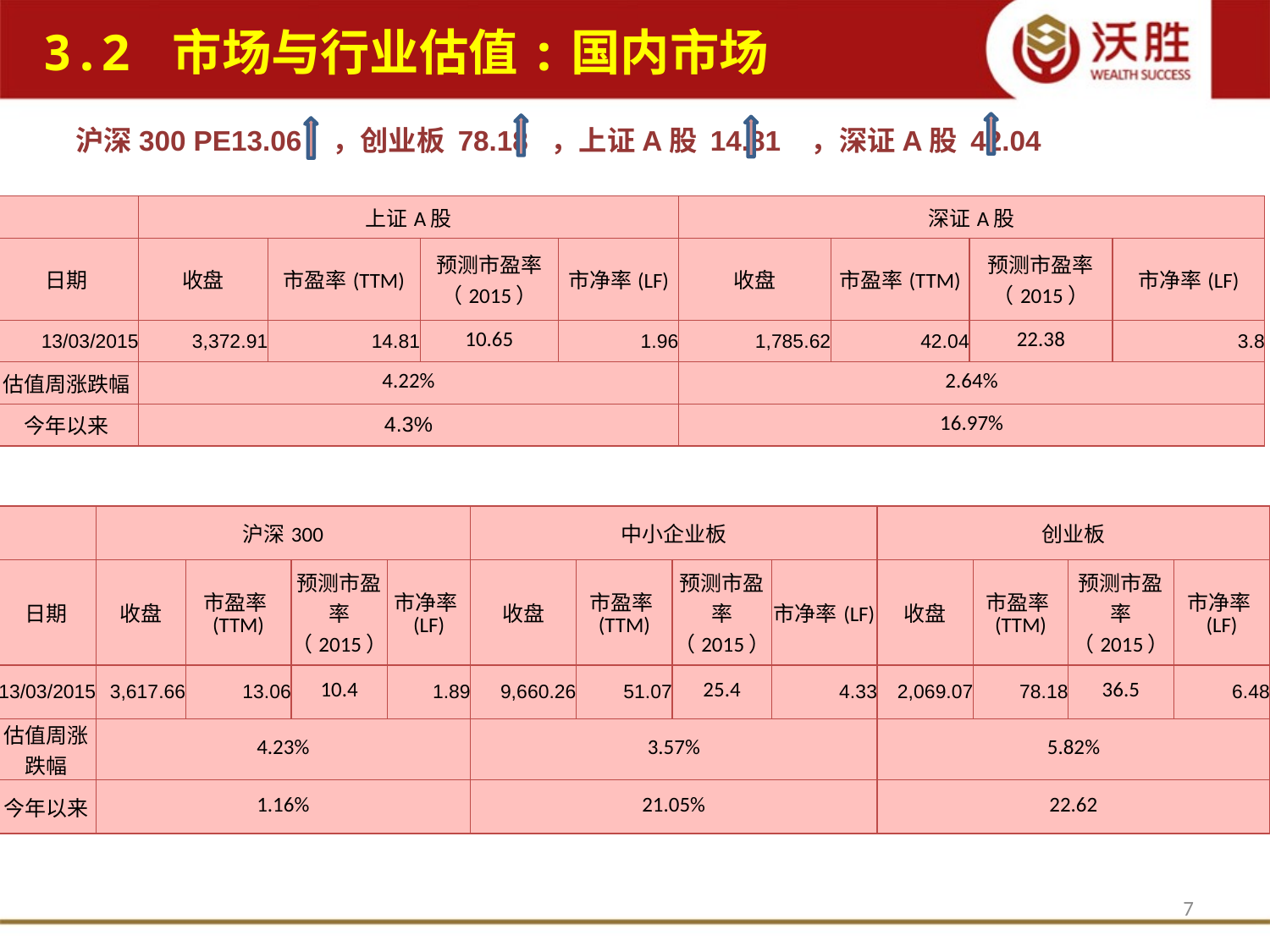

3.2 市场与行业估值:国内市场

沪深300 PE13.06   ，创业板 78.18  ，上证A股 14.81   ，深证A股 42.04

|  | 上证A股 |  |  |  | 深证A股 |  |  |  |
| --- | --- | --- | --- | --- | --- | --- | --- | --- |
| 日期 | 收盘 | 市盈率(TTM) | 预测市盈率（2015） | 市净率(LF) | 收盘 | 市盈率(TTM) | 预测市盈率（2015） | 市净率(LF) |
| 13/03/2015 | 3,372.91 | 14.81 | 10.65 | 1.96 | 1,785.62 | 42.04 | 22.38 | 3.8 |
| 估值周涨跌幅 | 4.22% |  |  |  | 2.64% |  |  |  |
| 今年以来 | 4.3% |  |  |  | 16.97% |  |  |  |
创业板权重股统计
|  | 沪深300 |  |  |  | 中小企业板 |  |  |  | 创业板 |  |  |  |
| --- | --- | --- | --- | --- | --- | --- | --- | --- | --- | --- | --- | --- |
| 日期 | 收盘 | 市盈率(TTM) | 预测市盈率（2015） | 市净率(LF) | 收盘 | 市盈率(TTM) | 预测市盈率（2015） | 市净率(LF) | 收盘 | 市盈率(TTM) | 预测市盈率（2015） | 市净率(LF) |
| 13/03/2015 | 3,617.66 | 13.06 | 10.4 | 1.89 | 9,660.26 | 51.07 | 25.4 | 4.33 | 2,069.07 | 78.18 | 36.5 | 6.48 |
| 估值周涨跌幅 | 4.23% |  |  |  | 3.57% |  |  |  | 5.82% |  |  |  |
| 今年以来 | 1.16% |  |  |  | 21.05% |  |  |  | 22.62 |  |  |  |
7